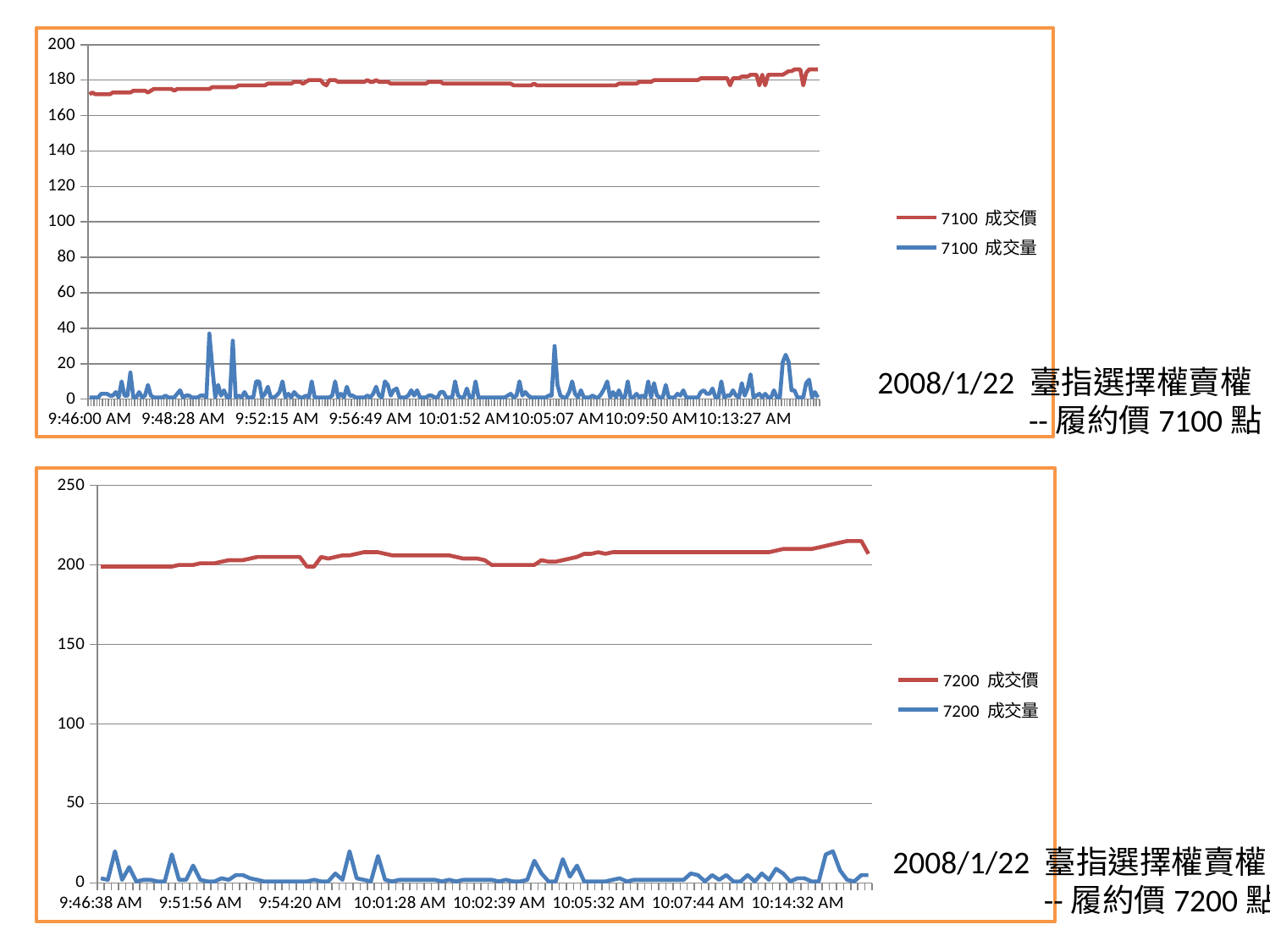

### Chart

| Category |  |  |
|---|---|---|
| 0.40694733796296456 | 172.0 | 1.0 |
| 0.40738715277777782 | 173.0 | 1.0 |
| 0.40738715277777782 | 172.0 | 1.0 |
| 0.40738715277777782 | 172.0 | 1.0 |
| 0.40738715277777782 | 172.0 | 3.0 |
| 0.40738715277777782 | 172.0 | 3.0 |
| 0.40738715277777782 | 172.0 | 3.0 |
| 0.40738715277777782 | 172.0 | 2.0 |
| 0.40738715277777782 | 173.0 | 2.0 |
| 0.40738715277777782 | 173.0 | 4.0 |
| 0.40740162037037037 | 173.0 | 1.0 |
| 0.40747974537037224 | 173.0 | 10.0 |
| 0.40750000000000008 | 173.0 | 2.0 |
| 0.40751446759259446 | 173.0 | 2.0 |
| 0.40753182870370369 | 173.0 | 15.0 |
| 0.40760995370370368 | 174.0 | 1.0 |
| 0.40763020833333324 | 174.0 | 1.0 |
| 0.40764467592592768 | 174.0 | 4.0 |
| 0.40764756944444624 | 174.0 | 1.0 |
| 0.40765046296296514 | 174.0 | 2.0 |
| 0.40768807870370388 | 173.0 | 8.0 |
| 0.40768807870370388 | 174.0 | 2.0 |
| 0.4077748842592625 | 175.0 | 1.0 |
| 0.40783275462962981 | 175.0 | 1.0 |
| 0.40787905092592597 | 175.0 | 1.0 |
| 0.40798032407407625 | 175.0 | 1.0 |
| 0.40817418981481807 | 175.0 | 2.0 |
| 0.40818865740740901 | 175.0 | 1.0 |
| 0.40820891203703707 | 175.0 | 1.0 |
| 0.40840567129629796 | 174.0 | 1.0 |
| 0.4084346064814815 | 175.0 | 3.0 |
| 0.40854456018518531 | 175.0 | 5.0 |
| 0.40866030092592592 | 175.0 | 1.0 |
| 0.40867476851851858 | 175.0 | 2.0 |
| 0.40877025462962968 | 175.0 | 2.0 |
| 0.40894675925926188 | 175.0 | 1.0 |
| 0.40896412037037183 | 175.0 | 1.0 |
| 0.40899594907407438 | 175.0 | 1.0 |
| 0.40903935185185186 | 175.0 | 2.0 |
| 0.40909722222222222 | 175.0 | 2.0 |
| 0.40920428240740742 | 175.0 | 1.0 |
| 0.40928240740740907 | 175.0 | 37.0 |
| 0.40956018518518661 | 176.0 | 18.0 |
| 0.40957754629629628 | 176.0 | 1.0 |
| 0.40963831018518521 | 176.0 | 8.0 |
| 0.40978009259259257 | 176.0 | 2.0 |
| 0.40984375000000001 | 176.0 | 5.0 |
| 0.40989293981481795 | 176.0 | 1.0 |
| 0.40992187500000254 | 176.0 | 1.0 |
| 0.40993344907407431 | 176.0 | 33.0 |
| 0.40995659722222494 | 176.0 | 1.0 |
| 0.41006655092592598 | 177.0 | 2.0 |
| 0.41041666666666926 | 177.0 | 1.0 |
| 0.41041956018518538 | 177.0 | 4.0 |
| 0.41096643518518661 | 177.0 | 1.0 |
| 0.41096643518518661 | 177.0 | 1.0 |
| 0.41096643518518661 | 177.0 | 1.0 |
| 0.41096643518518661 | 177.0 | 10.0 |
| 0.41096643518518661 | 177.0 | 10.0 |
| 0.4110040509259259 | 177.0 | 1.0 |
| 0.41107060185185512 | 177.0 | 3.0 |
| 0.41107060185185512 | 178.0 | 7.0 |
| 0.41123553240740729 | 178.0 | 1.0 |
| 0.41127314814814814 | 178.0 | 1.0 |
| 0.41129050925926142 | 178.0 | 2.0 |
| 0.41170717592592598 | 178.0 | 4.0 |
| 0.41176215277777778 | 178.0 | 10.0 |
| 0.41208333333333336 | 178.0 | 1.0 |
| 0.41211226851851851 | 178.0 | 3.0 |
| 0.41239583333333335 | 178.0 | 1.0 |
| 0.41240451388889154 | 179.0 | 4.0 |
| 0.41240740740740883 | 179.0 | 2.0 |
| 0.41243344907407431 | 179.0 | 1.0 |
| 0.41248842592592844 | 178.0 | 1.0 |
| 0.41251736111111131 | 179.0 | 2.0 |
| 0.41251736111111131 | 180.0 | 1.0 |
| 0.41260706018518517 | 180.0 | 10.0 |
| 0.41277777777777958 | 180.0 | 1.0 |
| 0.41288194444444692 | 180.0 | 1.0 |
| 0.41293113425925931 | 180.0 | 1.0 |
| 0.41303530092592594 | 178.0 | 1.0 |
| 0.41303530092592594 | 177.0 | 1.0 |
| 0.41332465277777958 | 180.0 | 1.0 |
| 0.41335069444444733 | 180.0 | 2.0 |
| 0.41338252314815077 | 180.0 | 10.0 |
| 0.41348379629629772 | 179.0 | 1.0 |
| 0.41349537037037037 | 179.0 | 3.0 |
| 0.41349826388889144 | 179.0 | 1.0 |
| 0.41357349537037236 | 179.0 | 7.0 |
| 0.41365740740740736 | 179.0 | 2.0 |
| 0.41368634259259257 | 179.0 | 2.0 |
| 0.41372106481481657 | 179.0 | 1.0 |
| 0.41381655092592756 | 179.0 | 1.0 |
| 0.41446180555555717 | 179.0 | 1.0 |
| 0.41446180555555717 | 179.0 | 1.0 |
| 0.41446180555555717 | 180.0 | 2.0 |
| 0.41446180555555717 | 179.0 | 1.0 |
| 0.41446180555555717 | 179.0 | 3.0 |
| 0.41446180555555717 | 180.0 | 7.0 |
| 0.41446469907407729 | 179.0 | 2.0 |
| 0.41450231481481692 | 179.0 | 1.0 |
| 0.41453993055555555 | 179.0 | 10.0 |
| 0.41458043981481807 | 179.0 | 8.0 |
| 0.41458043981481807 | 178.0 | 2.0 |
| 0.41465856481481772 | 178.0 | 5.0 |
| 0.41485532407407438 | 178.0 | 6.0 |
| 0.41487557870370539 | 178.0 | 1.0 |
| 0.41508969907407695 | 178.0 | 1.0 |
| 0.41581597222222494 | 178.0 | 1.0 |
| 0.41581886574074511 | 178.0 | 2.0 |
| 0.41584780092592638 | 178.0 | 5.0 |
| 0.41588541666666823 | 178.0 | 2.0 |
| 0.41597511574074292 | 178.0 | 5.0 |
| 0.41602430555555775 | 178.0 | 1.0 |
| 0.41612268518518714 | 178.0 | 1.0 |
| 0.41615740740740742 | 178.0 | 1.0 |
| 0.41702546296296589 | 179.0 | 2.0 |
| 0.41707175925926188 | 179.0 | 2.0 |
| 0.41725405092592593 | 179.0 | 1.0 |
| 0.41730324074074082 | 179.0 | 1.0 |
| 0.41737557870370534 | 179.0 | 4.0 |
| 0.41737847222222557 | 178.0 | 4.0 |
| 0.41760127314814832 | 178.0 | 1.0 |
| 0.4178443287037038 | 178.0 | 1.0 |
| 0.41787615740740924 | 178.0 | 1.0 |
| 0.41793113425925932 | 178.0 | 10.0 |
| 0.41795717592592785 | 178.0 | 2.0 |
| 0.4179629629629667 | 178.0 | 1.0 |
| 0.4179629629629667 | 178.0 | 1.0 |
| 0.41796585648148149 | 178.0 | 6.0 |
| 0.41804976851851849 | 178.0 | 1.0 |
| 0.41809027777777957 | 178.0 | 1.0 |
| 0.41809027777777957 | 178.0 | 10.0 |
| 0.41813657407407567 | 178.0 | 1.0 |
| 0.41814525462962965 | 178.0 | 1.0 |
| 0.41817418981481802 | 178.0 | 1.0 |
| 0.41818576388889211 | 178.0 | 1.0 |
| 0.41819155092592575 | 178.0 | 1.0 |
| 0.41819155092592575 | 178.0 | 1.0 |
| 0.41823495370370378 | 178.0 | 1.0 |
| 0.41829282407407431 | 178.0 | 1.0 |
| 0.41831307870370382 | 178.0 | 1.0 |
| 0.41832754629629632 | 178.0 | 1.0 |
| 0.41833912037037035 | 178.0 | 2.0 |
| 0.41833912037037035 | 178.0 | 3.0 |
| 0.4183651620370385 | 177.0 | 1.0 |
| 0.41844328703703698 | 177.0 | 2.0 |
| 0.41847800925926359 | 177.0 | 10.0 |
| 0.41849247685185398 | 177.0 | 2.0 |
| 0.41866319444444594 | 177.0 | 4.0 |
| 0.41875000000000001 | 177.0 | 2.0 |
| 0.41880208333333507 | 177.0 | 1.0 |
| 0.41895543981481692 | 178.0 | 1.0 |
| 0.41904803240740746 | 177.0 | 1.0 |
| 0.41907696759259538 | 177.0 | 1.0 |
| 0.41920138888888886 | 177.0 | 1.0 |
| 0.41923032407407407 | 177.0 | 1.0 |
| 0.41927083333333331 | 177.0 | 2.0 |
| 0.42001157407407591 | 177.0 | 2.0 |
| 0.42010416666666811 | 177.0 | 30.0 |
| 0.42022569444444635 | 177.0 | 8.0 |
| 0.42028356481481743 | 177.0 | 2.0 |
| 0.42032118055555717 | 177.0 | 1.0 |
| 0.42037615740740925 | 177.0 | 1.0 |
| 0.42073784722222235 | 177.0 | 4.0 |
| 0.42083333333333334 | 177.0 | 10.0 |
| 0.4214525462962963 | 177.0 | 3.0 |
| 0.4214525462962963 | 177.0 | 1.0 |
| 0.4214525462962963 | 177.0 | 5.0 |
| 0.4214525462962963 | 177.0 | 1.0 |
| 0.4214525462962963 | 177.0 | 1.0 |
| 0.4214525462962963 | 177.0 | 1.0 |
| 0.4214525462962963 | 177.0 | 2.0 |
| 0.42156828703703908 | 177.0 | 1.0 |
| 0.42187500000000144 | 177.0 | 1.0 |
| 0.42189236111111256 | 177.0 | 3.0 |
| 0.42211226851851852 | 177.0 | 6.0 |
| 0.42221643518518531 | 177.0 | 10.0 |
| 0.42237847222222547 | 177.0 | 1.0 |
| 0.42242766203703891 | 177.0 | 4.0 |
| 0.42245081018518532 | 177.0 | 1.0 |
| 0.42246238425926258 | 178.0 | 5.0 |
| 0.42248553240740788 | 178.0 | 1.0 |
| 0.42259548611111114 | 178.0 | 1.0 |
| 0.42287615740740953 | 178.0 | 10.0 |
| 0.42293113425925932 | 178.0 | 1.0 |
| 0.42293113425925932 | 178.0 | 1.0 |
| 0.42296875000000161 | 178.0 | 3.0 |
| 0.42296875000000161 | 179.0 | 1.0 |
| 0.42305555555555552 | 179.0 | 2.0 |
| 0.42309027777777958 | 179.0 | 1.0 |
| 0.42309895833333333 | 179.0 | 10.0 |
| 0.42349826388889195 | 179.0 | 1.0 |
| 0.42349826388889195 | 180.0 | 9.0 |
| 0.42359375000000005 | 180.0 | 2.0 |
| 0.42376157407407555 | 180.0 | 1.0 |
| 0.42429976851851853 | 180.0 | 1.0 |
| 0.42483506944444704 | 180.0 | 8.0 |
| 0.42483506944444704 | 180.0 | 1.0 |
| 0.42483506944444704 | 180.0 | 1.0 |
| 0.42483506944444704 | 180.0 | 1.0 |
| 0.42483506944444704 | 180.0 | 3.0 |
| 0.42483506944444704 | 180.0 | 2.0 |
| 0.42483506944444704 | 180.0 | 5.0 |
| 0.42495949074074257 | 180.0 | 1.0 |
| 0.42497974537037247 | 180.0 | 1.0 |
| 0.42504050925926257 | 180.0 | 1.0 |
| 0.42515914351851825 | 180.0 | 1.0 |
| 0.42530960648148147 | 180.0 | 1.0 |
| 0.42530960648148147 | 181.0 | 4.0 |
| 0.42531539351851888 | 181.0 | 5.0 |
| 0.42537615740740947 | 181.0 | 3.0 |
| 0.42544270833333336 | 181.0 | 3.0 |
| 0.42546296296296726 | 181.0 | 6.0 |
| 0.42555555555555552 | 181.0 | 1.0 |
| 0.42560185185185345 | 181.0 | 1.0 |
| 0.42561921296296457 | 181.0 | 10.0 |
| 0.42563368055555556 | 181.0 | 1.0 |
| 0.42568865740740924 | 181.0 | 2.0 |
| 0.42578993055555558 | 177.0 | 2.0 |
| 0.42592592592592843 | 181.0 | 5.0 |
| 0.42596064814814832 | 181.0 | 2.0 |
| 0.42599826388889211 | 181.0 | 1.0 |
| 0.42599826388889211 | 182.0 | 9.0 |
| 0.42601562500000162 | 182.0 | 2.0 |
| 0.42601562500000162 | 182.0 | 6.0 |
| 0.42601562500000162 | 183.0 | 14.0 |
| 0.42601851851851852 | 183.0 | 1.0 |
| 0.42608796296296619 | 183.0 | 2.0 |
| 0.42622685185185444 | 177.0 | 3.0 |
| 0.42625578703703698 | 183.0 | 1.0 |
| 0.42642361111111132 | 177.0 | 3.0 |
| 0.42642939814814984 | 183.0 | 1.0 |
| 0.42646412037037201 | 183.0 | 1.0 |
| 0.42649884259259258 | 183.0 | 5.0 |
| 0.42657118055555582 | 183.0 | 1.0 |
| 0.42659722222222235 | 183.0 | 1.0 |
| 0.42680555555555588 | 183.0 | 21.0 |
| 0.42680555555555588 | 184.0 | 25.0 |
| 0.42680555555555588 | 185.0 | 21.0 |
| 0.4268142361111113 | 185.0 | 5.0 |
| 0.4268142361111113 | 186.0 | 5.0 |
| 0.42682002314815065 | 186.0 | 1.0 |
| 0.4269762731481514 | 186.0 | 1.0 |
| 0.42735821759259446 | 177.0 | 1.0 |
| 0.42736689814815076 | 184.0 | 9.0 |
| 0.42736689814815076 | 186.0 | 11.0 |
| 0.42747395833333335 | 186.0 | 1.0 |
| 0.42768229166666927 | 186.0 | 4.0 |
| 0.4277575231481483 | 186.0 | 1.0 |
2008/1/22 臺指選擇權賣權
                     --履約價7100點

### Chart

| Category |  |  |
|---|---|---|
| 0.40738715277777782 | 199.0 | 3.0 |
| 0.40746527777777947 | 199.0 | 2.0 |
| 0.40761863425926154 | 199.0 | 20.0 |
| 0.40842592592592775 | 199.0 | 2.0 |
| 0.40942418981481876 | 199.0 | 10.0 |
| 0.40965856481481727 | 199.0 | 1.0 |
| 0.40969328703703706 | 199.0 | 2.0 |
| 0.40995081018518531 | 199.0 | 2.0 |
| 0.40998842592592838 | 199.0 | 1.0 |
| 0.41011863425926165 | 199.0 | 1.0 |
| 0.4109664351851865 | 199.0 | 18.0 |
| 0.4109664351851865 | 200.0 | 2.0 |
| 0.4109664351851865 | 200.0 | 2.0 |
| 0.41106481481481727 | 200.0 | 11.0 |
| 0.41106481481481727 | 201.0 | 2.0 |
| 0.41117766203703732 | 201.0 | 1.0 |
| 0.41145543981481686 | 201.0 | 1.0 |
| 0.41175347222222231 | 202.0 | 3.0 |
| 0.41175347222222231 | 203.0 | 2.0 |
| 0.41182870370370633 | 203.0 | 5.0 |
| 0.41197048611111131 | 203.0 | 5.0 |
| 0.412010995370373 | 204.0 | 3.0 |
| 0.412010995370373 | 205.0 | 2.0 |
| 0.4121325231481483 | 205.0 | 1.0 |
| 0.41236979166666904 | 205.0 | 1.0 |
| 0.41245949074074234 | 205.0 | 1.0 |
| 0.41251157407407585 | 205.0 | 1.0 |
| 0.41252604166666818 | 205.0 | 1.0 |
| 0.41273437500000032 | 205.0 | 1.0 |
| 0.41446180555555706 | 199.0 | 1.0 |
| 0.41446180555555706 | 199.0 | 2.0 |
| 0.41478298611111131 | 205.0 | 1.0 |
| 0.41478298611111131 | 204.0 | 1.0 |
| 0.41535590277777934 | 205.0 | 6.0 |
| 0.41574652777777782 | 206.0 | 2.0 |
| 0.41645543981481675 | 206.0 | 20.0 |
| 0.41645543981481675 | 207.0 | 3.0 |
| 0.41649594907407539 | 208.0 | 2.0 |
| 0.41730613425926194 | 208.0 | 1.0 |
| 0.41740451388889127 | 208.0 | 17.0 |
| 0.41740451388889127 | 207.0 | 2.0 |
| 0.41740451388889127 | 206.0 | 1.0 |
| 0.41769386574074246 | 206.0 | 2.0 |
| 0.41770833333333335 | 206.0 | 2.0 |
| 0.41783275462962982 | 206.0 | 2.0 |
| 0.41796585648148149 | 206.0 | 2.0 |
| 0.41802372685185352 | 206.0 | 2.0 |
| 0.41804108796296463 | 206.0 | 2.0 |
| 0.41813368055555555 | 206.0 | 1.0 |
| 0.41813657407407556 | 206.0 | 2.0 |
| 0.41813657407407556 | 205.0 | 1.0 |
| 0.41813657407407556 | 204.0 | 2.0 |
| 0.41815104166666667 | 204.0 | 2.0 |
| 0.41815972222222231 | 204.0 | 2.0 |
| 0.41817129629629635 | 203.0 | 2.0 |
| 0.41833333333333328 | 200.0 | 2.0 |
| 0.41850694444444647 | 200.0 | 1.0 |
| 0.41872685185185426 | 200.0 | 2.0 |
| 0.41903356481481652 | 200.0 | 1.0 |
| 0.41959780092592597 | 200.0 | 1.0 |
| 0.41999131944444595 | 200.0 | 2.0 |
| 0.42007233796296589 | 200.0 | 14.0 |
| 0.42007233796296589 | 203.0 | 6.0 |
| 0.42020254629629633 | 202.0 | 1.0 |
| 0.42023726851851823 | 202.0 | 1.0 |
| 0.42023726851851823 | 203.0 | 15.0 |
| 0.42023726851851823 | 204.0 | 4.0 |
| 0.42033275462962982 | 205.0 | 11.0 |
| 0.42035590277777923 | 207.0 | 1.0 |
| 0.42042245370370523 | 207.0 | 1.0 |
| 0.42051215277777781 | 208.0 | 1.0 |
| 0.4214525462962963 | 207.0 | 1.0 |
| 0.4214525462962963 | 208.0 | 2.0 |
| 0.42183738425926165 | 208.0 | 3.0 |
| 0.42186053240740889 | 208.0 | 1.0 |
| 0.42192708333333484 | 208.0 | 2.0 |
| 0.42193576388889115 | 208.0 | 2.0 |
| 0.42193865740740738 | 208.0 | 2.0 |
| 0.42194444444444595 | 208.0 | 2.0 |
| 0.42195023148148181 | 208.0 | 2.0 |
| 0.42198495370370565 | 208.0 | 2.0 |
| 0.42199074074074211 | 208.0 | 2.0 |
| 0.42199363425926073 | 208.0 | 2.0 |
| 0.42200231481481715 | 208.0 | 6.0 |
| 0.42204282407407556 | 208.0 | 5.0 |
| 0.42206018518518673 | 208.0 | 1.0 |
| 0.42236400462963153 | 208.0 | 5.0 |
| 0.42300347222222373 | 208.0 | 2.0 |
| 0.42311921296296451 | 208.0 | 5.0 |
| 0.42504918981481715 | 208.0 | 1.0 |
| 0.42544270833333336 | 208.0 | 1.0 |
| 0.42569733796296338 | 208.0 | 5.0 |
| 0.4257957175925926 | 208.0 | 1.0 |
| 0.42589988425926223 | 208.0 | 6.0 |
| 0.42616608796296596 | 208.0 | 2.0 |
| 0.42616608796296596 | 209.0 | 9.0 |
| 0.42616608796296596 | 210.0 | 6.0 |
| 0.42650173611111114 | 210.0 | 1.0 |
| 0.42676504629629625 | 210.0 | 3.0 |
| 0.4268981481481483 | 210.0 | 3.0 |
| 0.42745949074074246 | 210.0 | 1.0 |
| 0.42745949074074246 | 211.0 | 1.0 |
| 0.42745949074074246 | 212.0 | 18.0 |
| 0.42745949074074246 | 213.0 | 20.0 |
| 0.42745949074074246 | 214.0 | 8.0 |
| 0.42745949074074246 | 215.0 | 2.0 |
| 0.42758680555555845 | 215.0 | 1.0 |
| 0.42766203703703731 | 215.0 | 5.0 |
| 0.42770254629629628 | 207.0 | 5.0 |
2008/1/22 臺指選擇權賣權
                     --履約價7200點